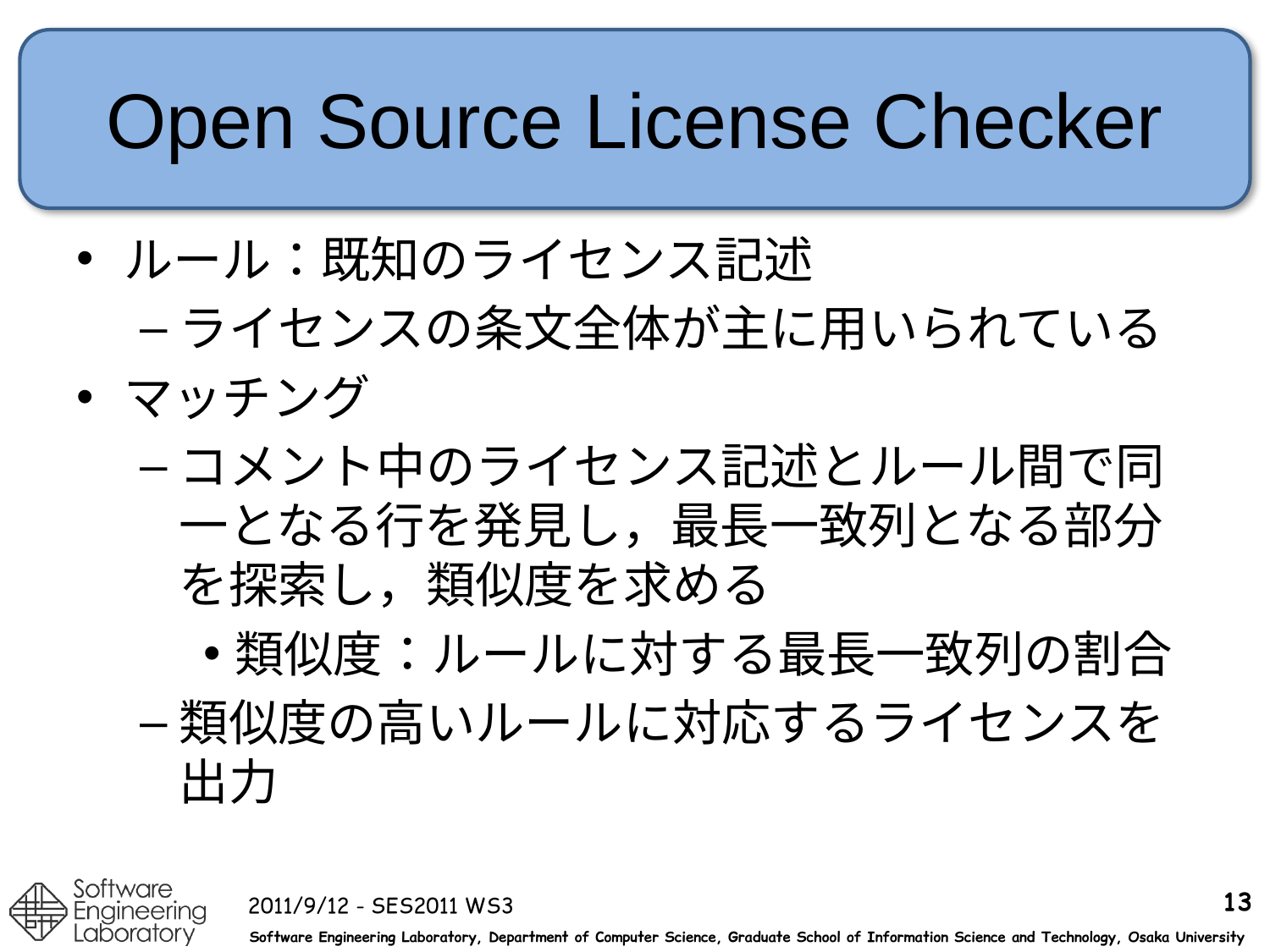

# Open Source License Checker
ルール：既知のライセンス記述
ライセンスの条文全体が主に用いられている
マッチング
コメント中のライセンス記述とルール間で同一となる行を発見し，最長一致列となる部分を探索し，類似度を求める
類似度：ルールに対する最長一致列の割合
類似度の高いルールに対応するライセンスを出力

13
2011/9/12 - SES2011 WS3